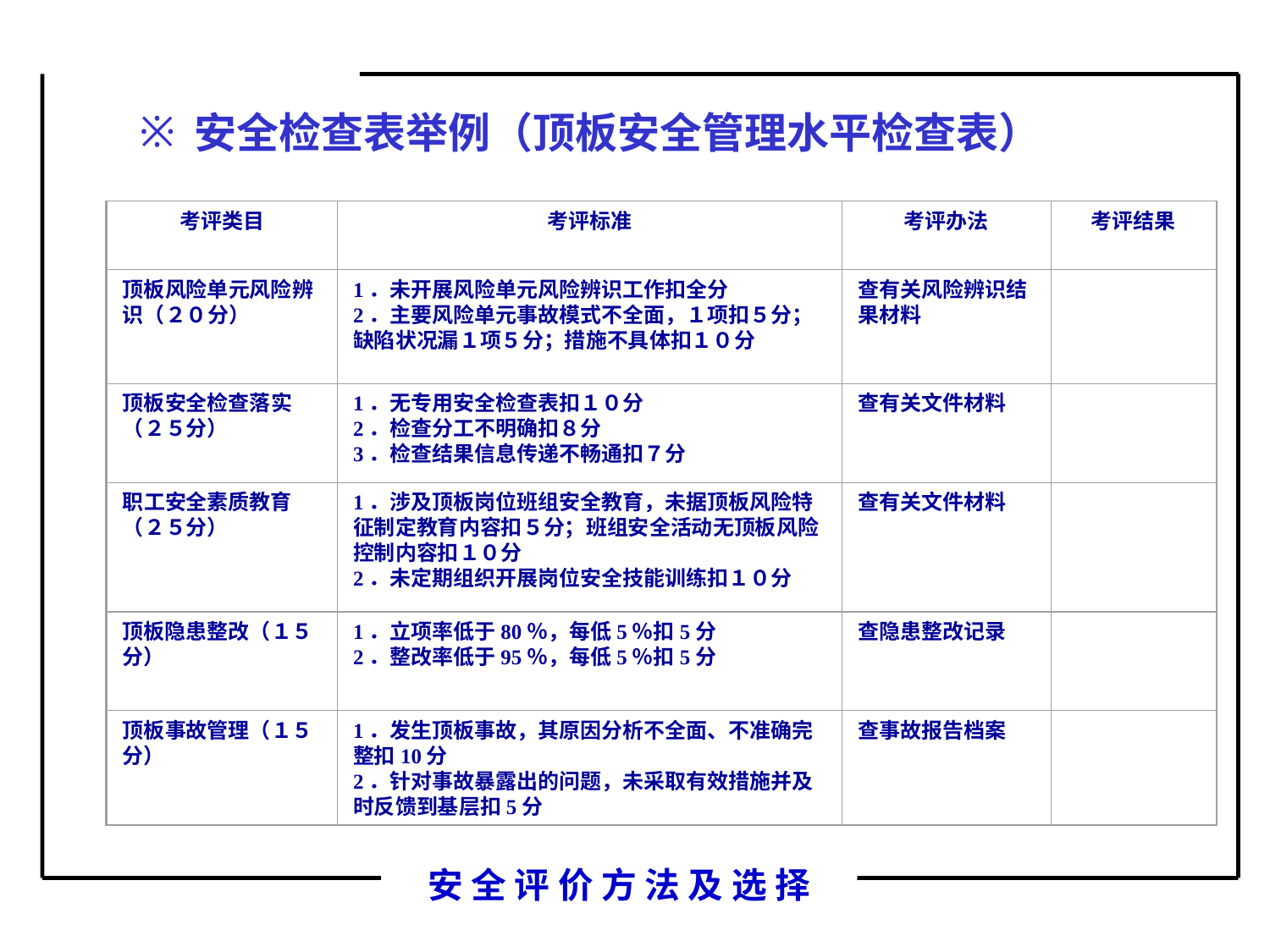

安全检查表举例（顶板安全管理水平检查表）

考评类目

考评标准

考评办法

考评结果

顶板风险单元风险辨识（２０分）

1．未开展风险单元风险辨识工作扣全分
2．主要风险单元事故模式不全面，１项扣５分；缺陷状况漏１项５分；措施不具体扣１０分

查有关风险辨识结果材料

顶板安全检查落实（２５分）

1．无专用安全检查表扣１０分
2．检查分工不明确扣８分
3．检查结果信息传递不畅通扣７分

查有关文件材料

职工安全素质教育（２５分）

1．涉及顶板岗位班组安全教育，未据顶板风险特征制定教育内容扣５分；班组安全活动无顶板风险控制内容扣１０分
2．未定期组织开展岗位安全技能训练扣１０分

查有关文件材料

顶板隐患整改（１５分）

1．立项率低于80％，每低5％扣5分
2．整改率低于95％，每低5％扣5分

查隐患整改记录

顶板事故管理（１５分）

1．发生顶板事故，其原因分析不全面、不准确完整扣10分
2．针对事故暴露出的问题，未采取有效措施并及时反馈到基层扣5分

查事故报告档案